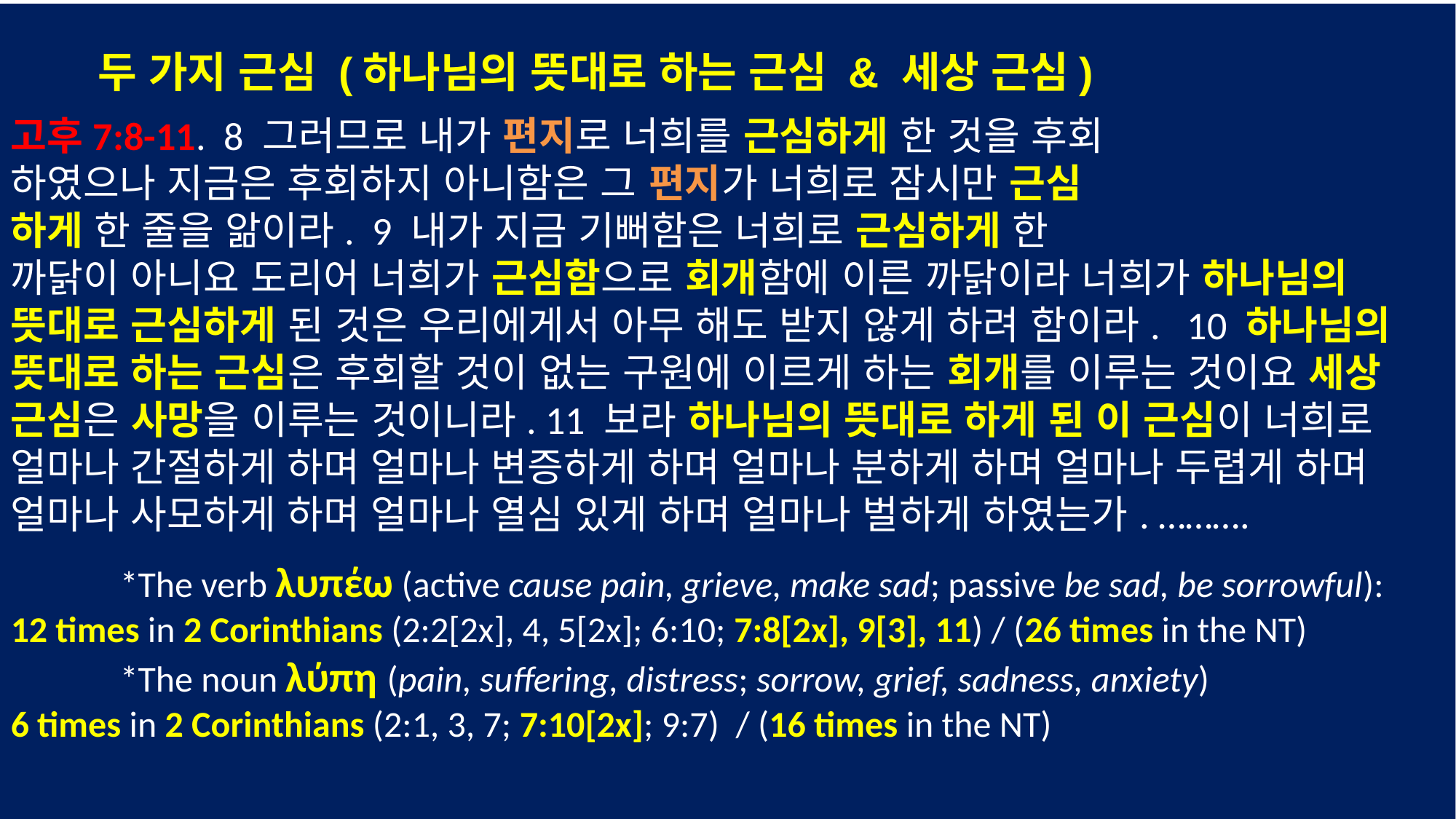

두 가지 근심 (하나님의 뜻대로 하는 근심 & 세상 근심)

고후7:8-11.  8 그러므로 내가 편지로 너희를 근심하게 한 것을 후회
하였으나 지금은 후회하지 아니함은 그 편지가 너희로 잠시만 근심
하게 한 줄을 앎이라.  9 내가 지금 기뻐함은 너희로 근심하게 한
까닭이 아니요 도리어 너희가 근심함으로 회개함에 이른 까닭이라 너희가 하나님의 뜻대로 근심하게 된 것은 우리에게서 아무 해도 받지 않게 하려 함이라.   10 하나님의 뜻대로 하는 근심은 후회할 것이 없는 구원에 이르게 하는 회개를 이루는 것이요 세상 근심은 사망을 이루는 것이니라. 11 보라 하나님의 뜻대로 하게 된 이 근심이 너희로 얼마나 간절하게 하며 얼마나 변증하게 하며 얼마나 분하게 하며 얼마나 두렵게 하며 얼마나 사모하게 하며 얼마나 열심 있게 하며 얼마나 벌하게 하였는가. ……….

	*The verb λυπέω (active cause pain, grieve, make sad; passive be sad, be sorrowful):
12 times in 2 Corinthians (2:2[2x], 4, 5[2x]; 6:10; 7:8[2x], 9[3], 11) / (26 times in the NT)
 	*The noun λύπη (pain, suffering, distress; sorrow, grief, sadness, anxiety)
6 times in 2 Corinthians (2:1, 3, 7; 7:10[2x]; 9:7)  / (16 times in the NT)